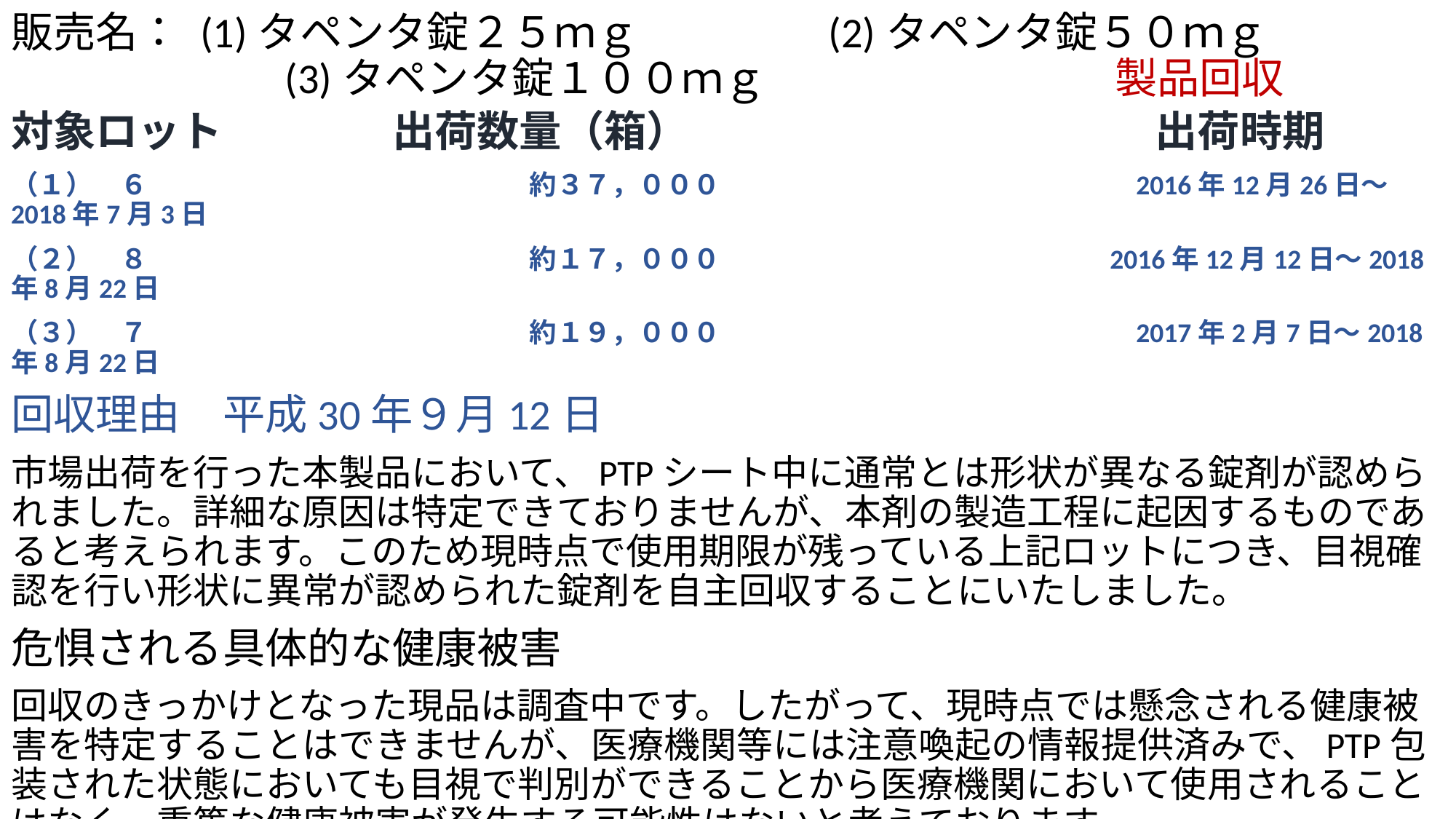

# 販売名： (1)タペンタ錠２５ｍｇ　　　　 (2)タペンタ錠５０ｍｇ 　　　　　　 (3)タペンタ錠１００ｍｇ 　　　　　　　　製品回収
対象ロット　　　　出荷数量（箱）　　　　　　　　　　　出荷時期
（１）　６　　　　　　　　　　　　　　約３７，０００　　　　　　　　　　　　　　　2016年12月26日～2018年7月3日
（２）　８　　　　　　　　　　　　　　約１７，０００　　　         　　　　　　　　　2016年12月12日～2018年8月22日
（３）　７　　　　　　　　　　　　　　約１９，０００　　　　　　　　　　　　　　　2017年2月7日～2018年8月22日
回収理由　平成30年９月12日
市場出荷を行った本製品において、PTPシート中に通常とは形状が異なる錠剤が認められました。詳細な原因は特定できておりませんが、本剤の製造工程に起因するものであると考えられます。このため現時点で使用期限が残っている上記ロットにつき、目視確認を行い形状に異常が認められた錠剤を自主回収することにいたしました。
危惧される具体的な健康被害
回収のきっかけとなった現品は調査中です。したがって、現時点では懸念される健康被害を特定することはできませんが、医療機関等には注意喚起の情報提供済みで、PTP包装された状態においても目視で判別ができることから医療機関において使用されることはなく、重篤な健康被害が発生する可能性はないと考えております。
⇒形状が異なる錠剤。異種品なのか、それとも同じ製品の形状が異なっているのか？